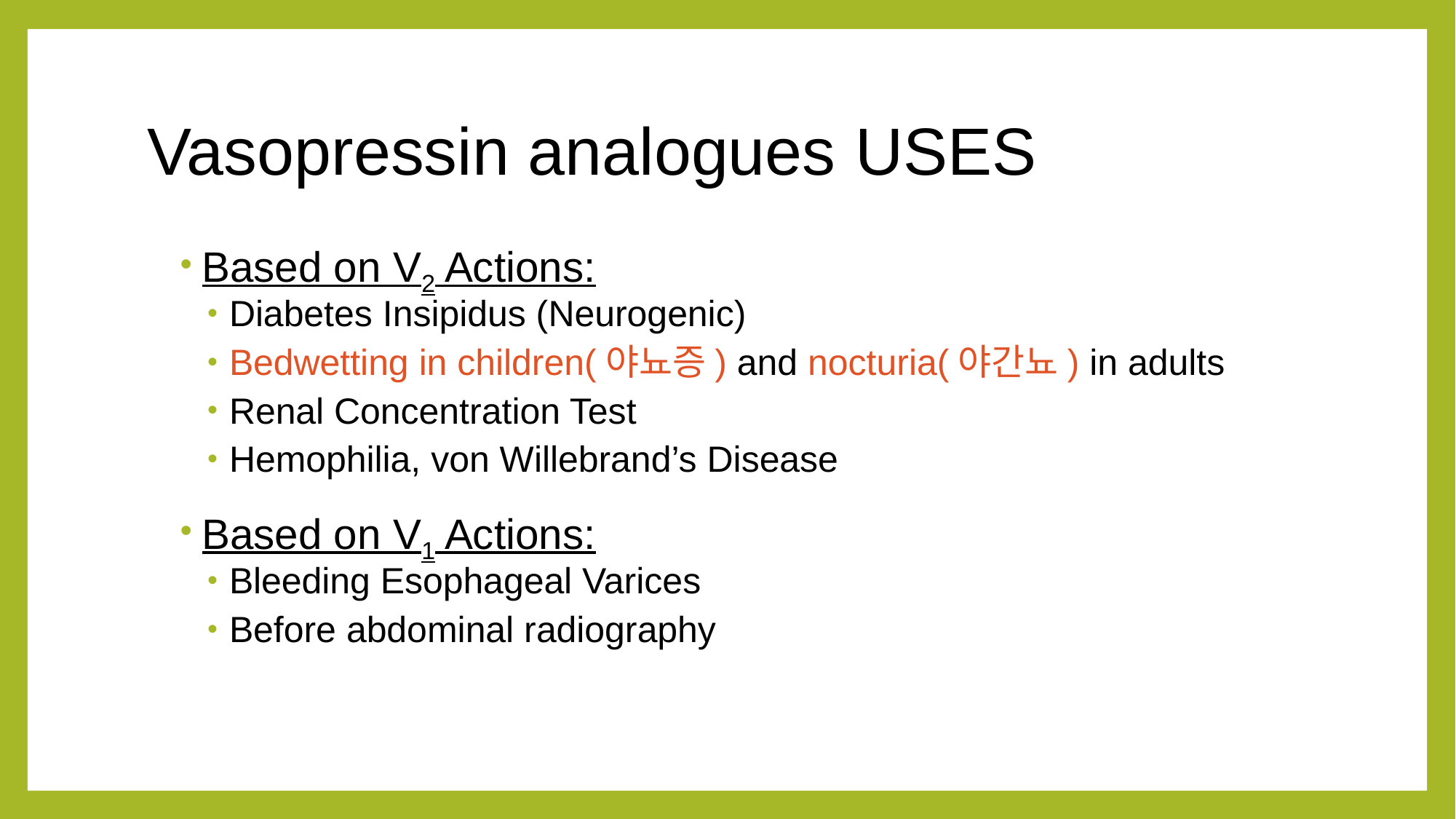

# Vasopressin analogues USES
Based on V2 Actions:
Diabetes Insipidus (Neurogenic)
Bedwetting in children(야뇨증) and nocturia(야간뇨) in adults
Renal Concentration Test
Hemophilia, von Willebrand’s Disease
Based on V1 Actions:
Bleeding Esophageal Varices
Before abdominal radiography